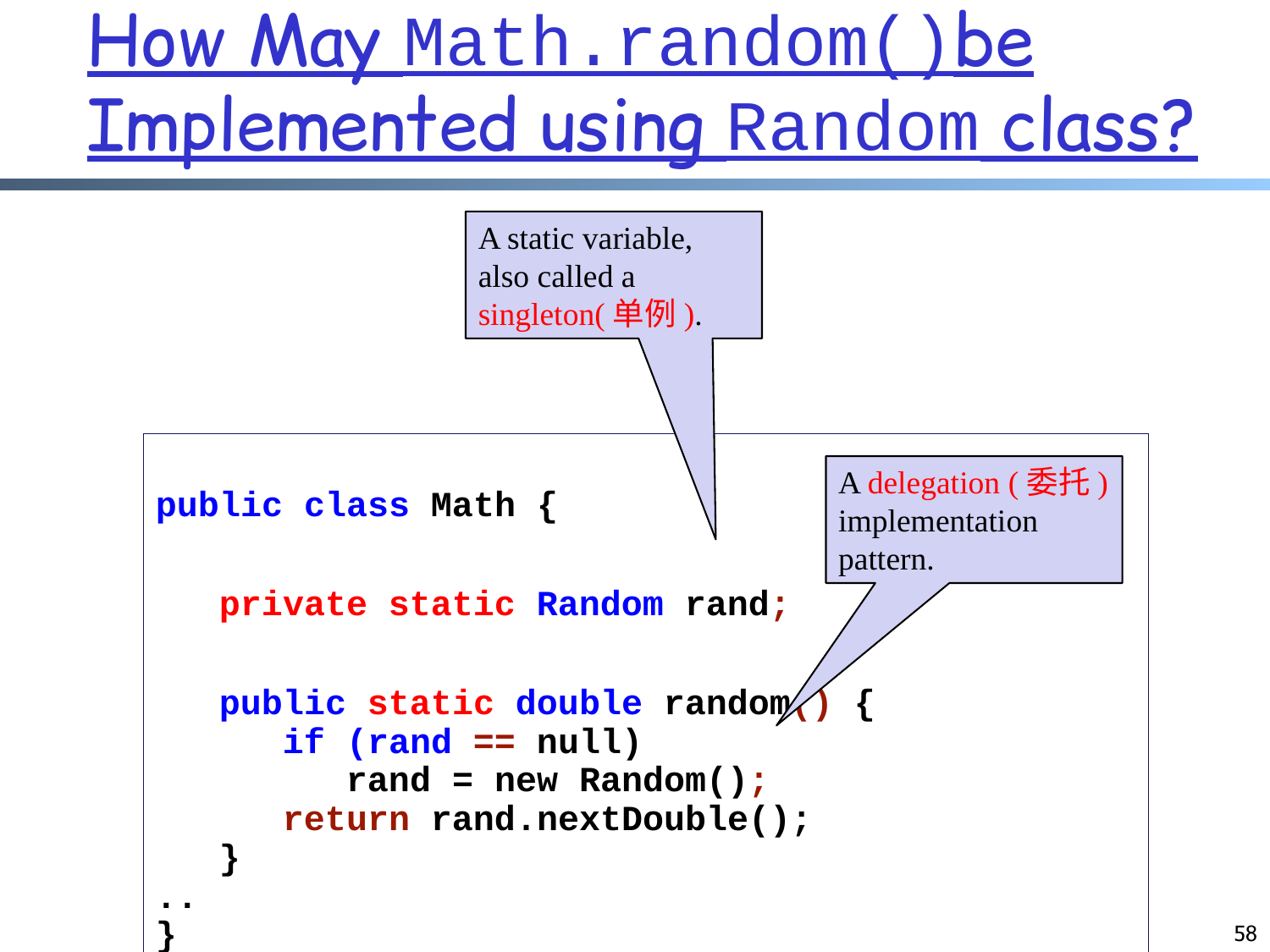

# How May Math.random()be Implemented using Random class?
A static variable, also called a singleton(单例).

public class Math {

   private static Random rand;

   public static double random() {
      if (rand == null)
         rand = new Random();
      return rand.nextDouble();
   }
..
}

A delegation (委托) implementation pattern.
58